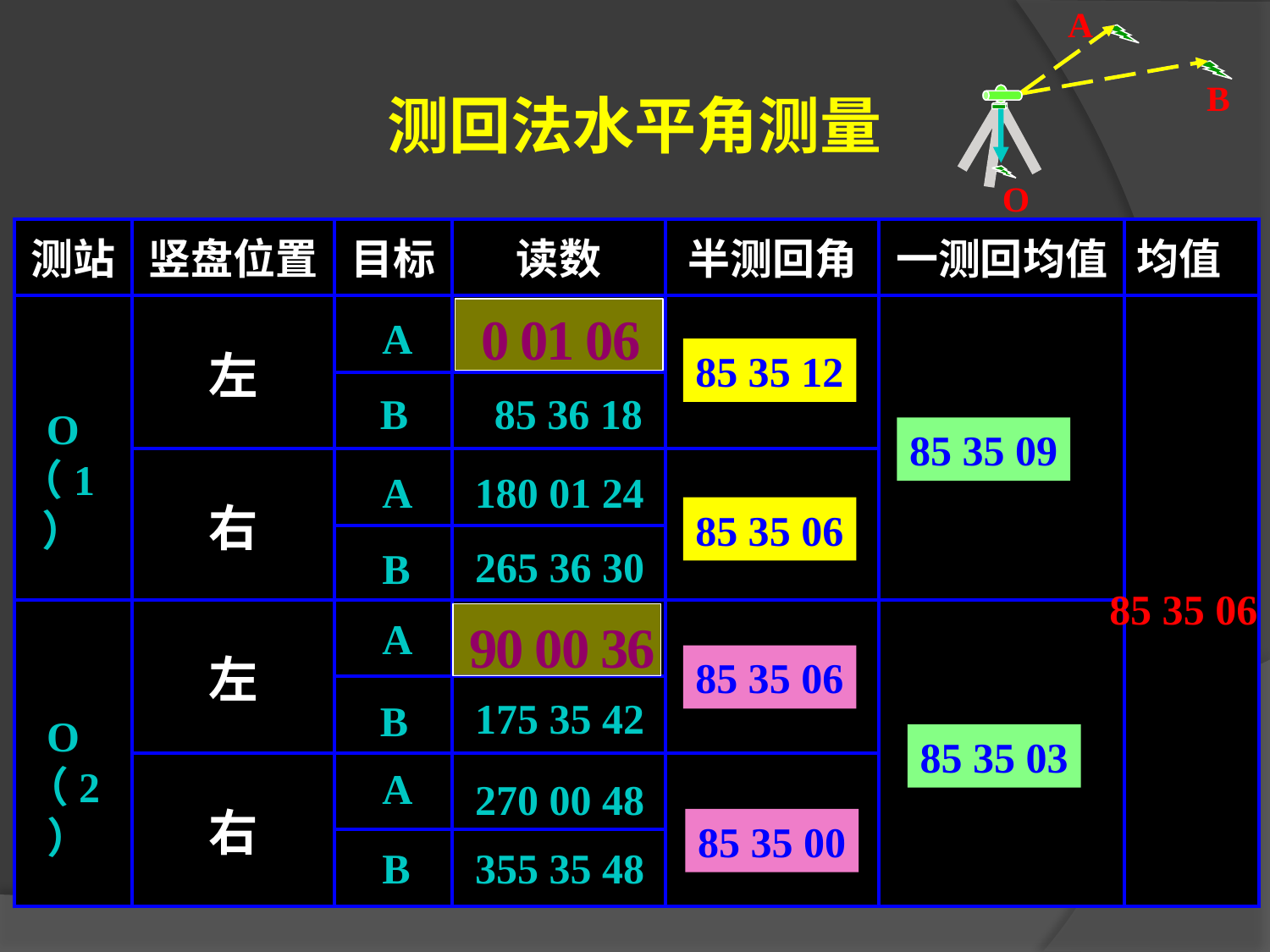

A

B

O
测回法水平角测量
| 测站 | 竖盘位置 | 目标 | 读数 | 半测回角 | 一测回均值 | 均值 |
| --- | --- | --- | --- | --- | --- | --- |
|  | 左 |  |  |  |  |  |
|  |  |  |  |  |  |  |
|  | 右 |  |  |  |  |  |
|  |  |  |  |  |  |  |
|  | 左 |  |  |  |  |  |
|  |  |  |  |  |  |  |
|  | 右 |  |  |  |  |  |
|  |  |  |  |  |  |  |
0 01 06

A
85 35 12
B
85 36 18
O
（1）
85 35 09
A
180 01 24
85 35 06
265 36 30
B
85 35 06
90 00 36
A
85 35 06
175 35 42
B
O（2）
85 35 03
A
270 00 48
85 35 00
B
355 35 48